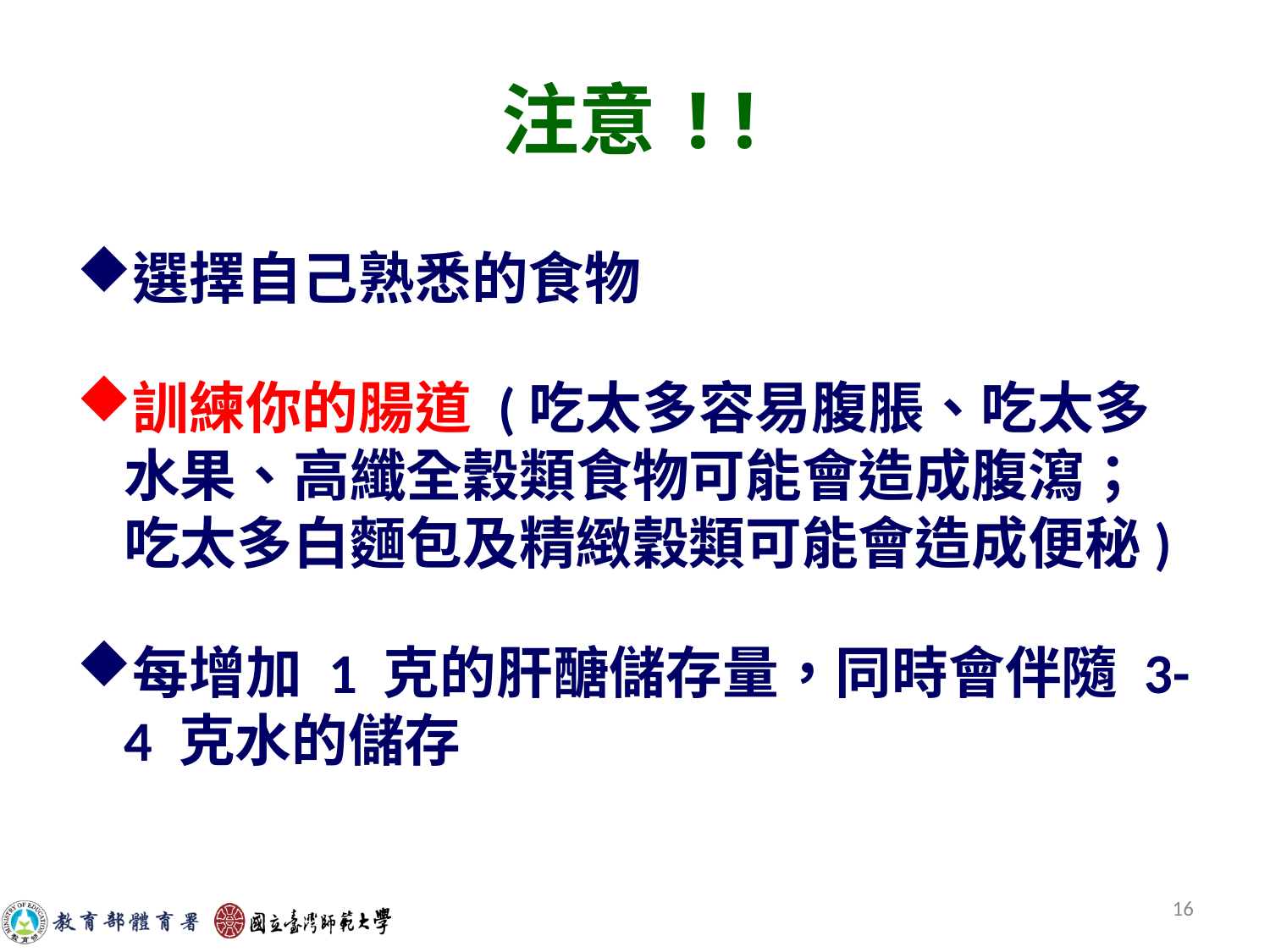

# 注意!!
選擇自己熟悉的食物

訓練你的腸道 (吃太多容易腹脹、吃太多水果、高纖全穀類食物可能會造成腹瀉；吃太多白麵包及精緻穀類可能會造成便秘)

每增加 1 克的肝醣儲存量，同時會伴隨 3-4 克水的儲存
16